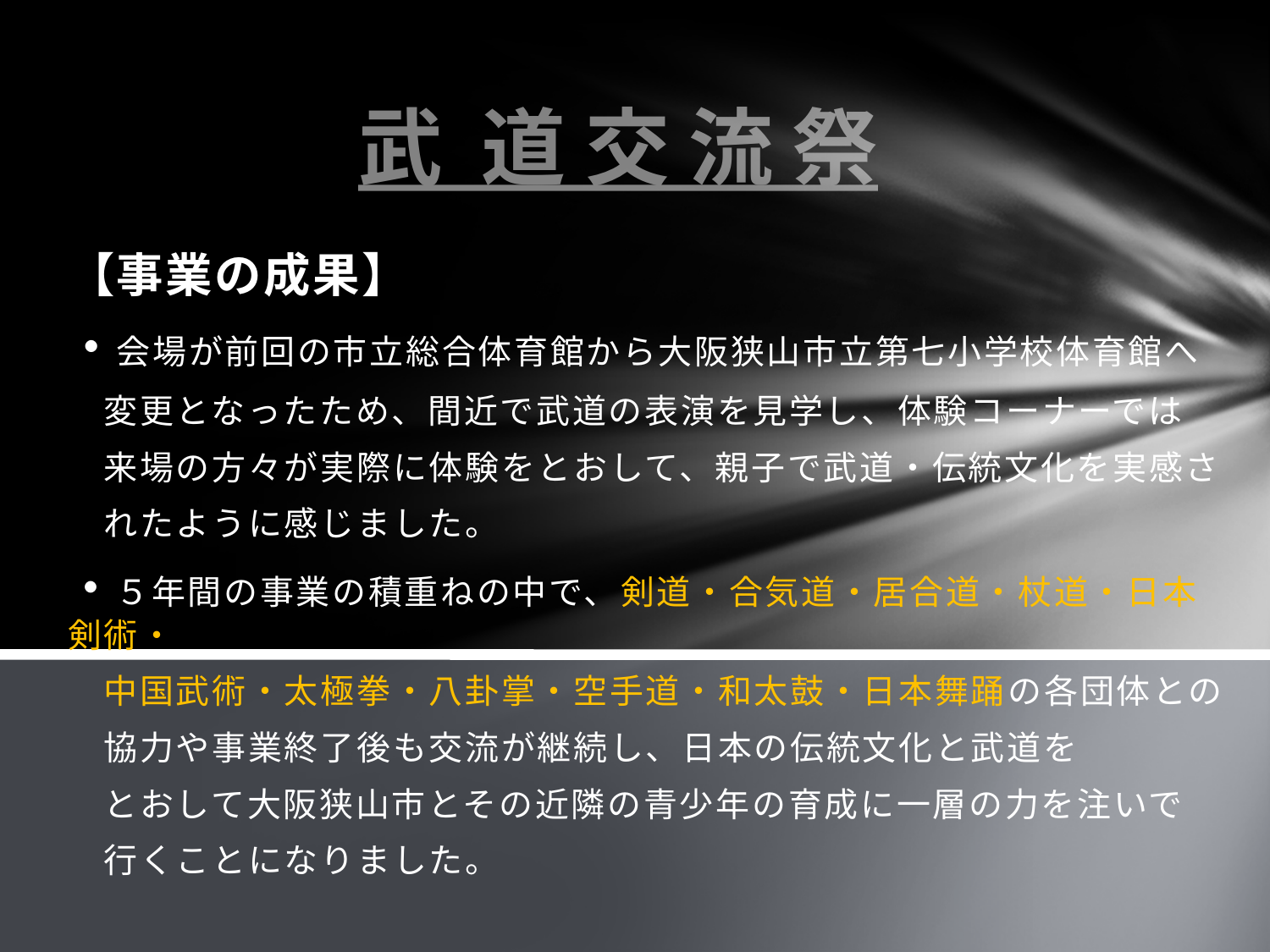

# 武  道 交 流 祭
 事業の目的】
【事業の成果】
・会場が前回の市立総合体育館から大阪狭山市立第七小学校体育館へ
　変更となったため、間近で武道の表演を見学し、体験コーナーでは
　来場の方々が実際に体験をとおして、親子で武道・伝統文化を実感さ
　れたように感じました。
・５年間の事業の積重ねの中で、剣道・合気道・居合道・杖道・日本剣術・
　中国武術・太極拳・八卦掌・空手道・和太鼓・日本舞踊の各団体との
　協力や事業終了後も交流が継続し、日本の伝統文化と武道を
　とおして大阪狭山市とその近隣の青少年の育成に一層の力を注いで
　行くことになりました。